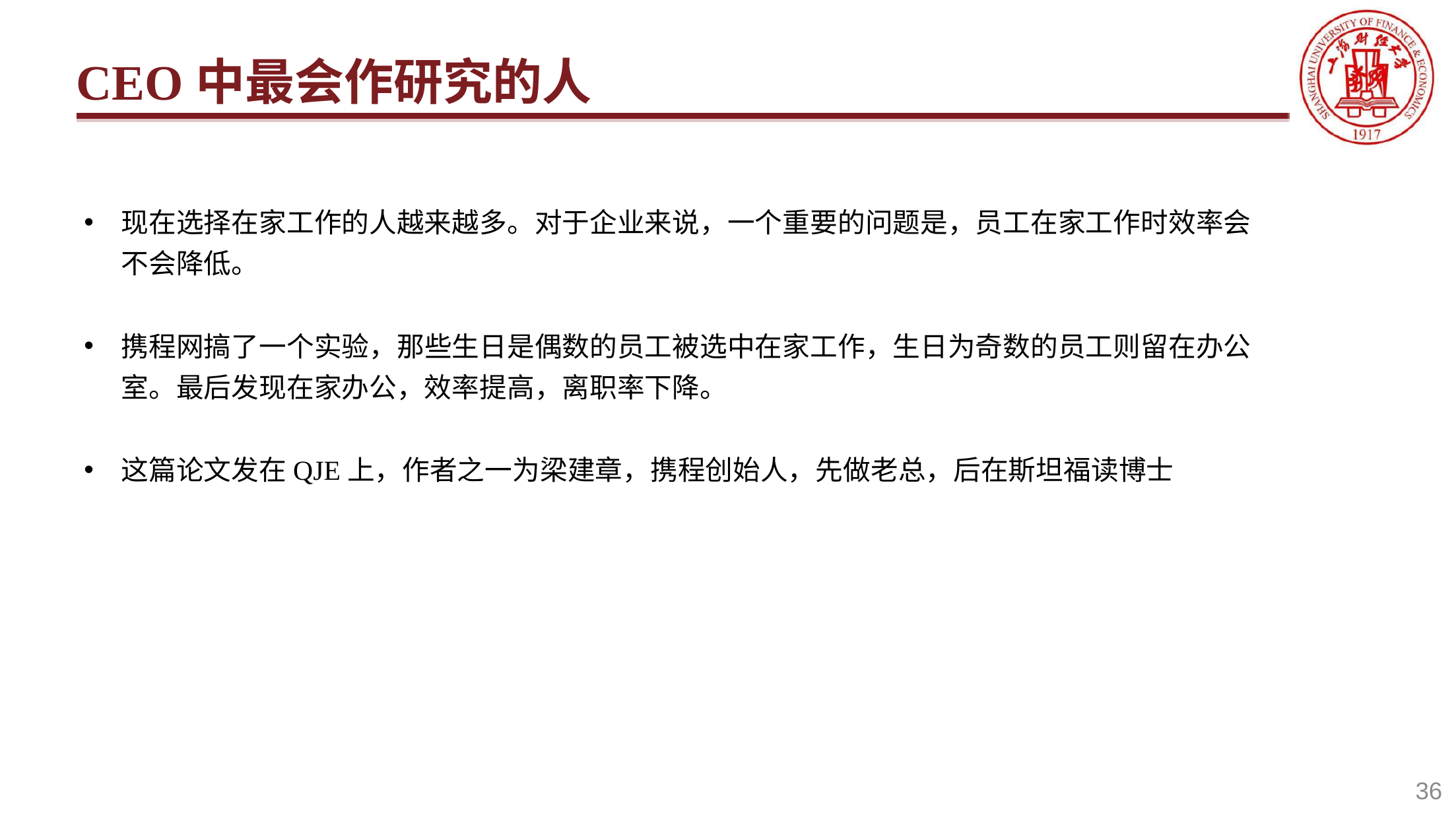

# CEO中最会作研究的人
现在选择在家工作的人越来越多。对于企业来说，一个重要的问题是，员工在家工作时效率会不会降低。

携程网搞了一个实验，那些生日是偶数的员工被选中在家工作，生日为奇数的员工则留在办公室。最后发现在家办公，效率提高，离职率下降。

这篇论文发在QJE上，作者之一为梁建章，携程创始人，先做老总，后在斯坦福读博士
36